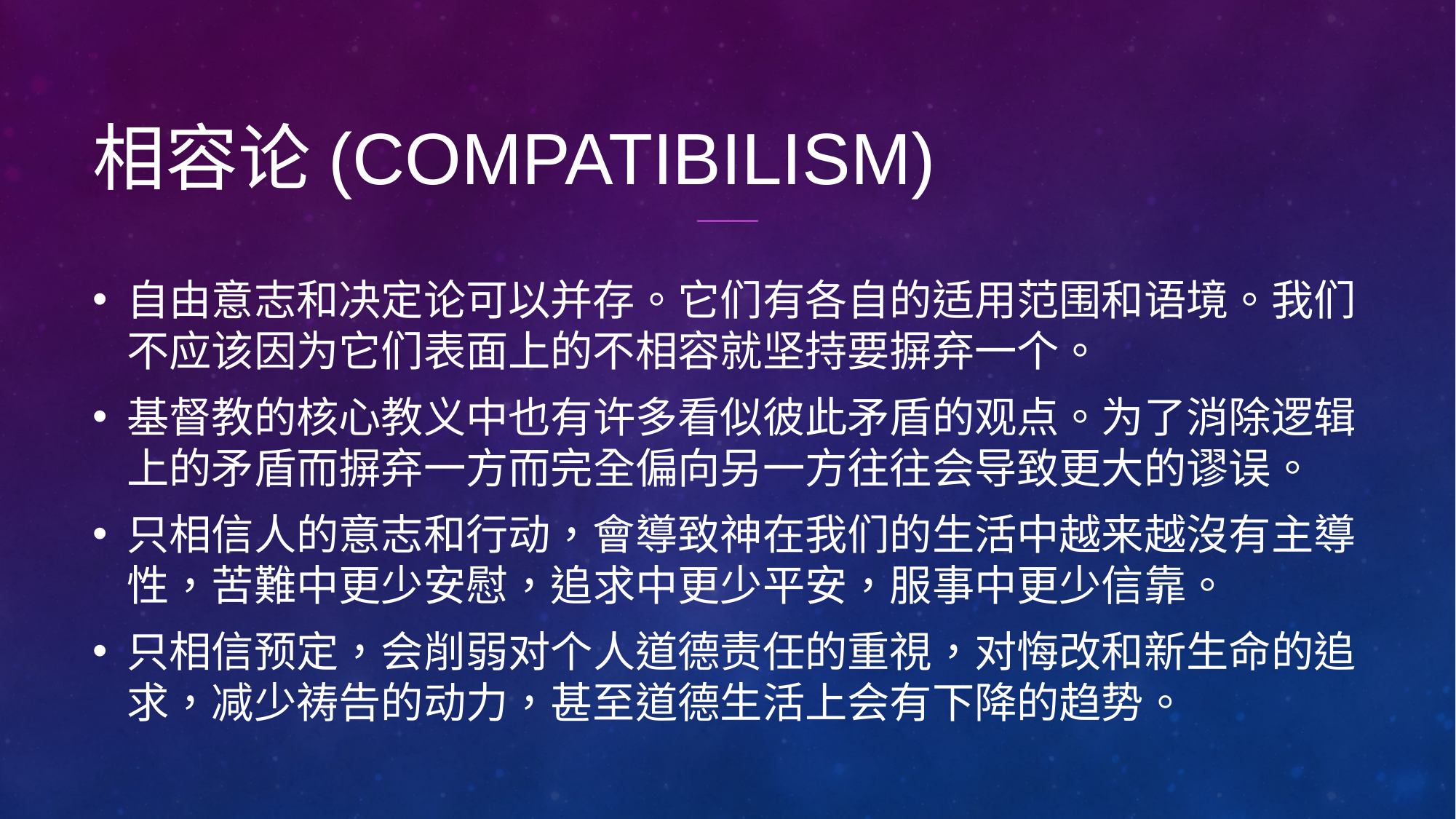

# 相容论(Compatibilism)
自由意志和决定论可以并存。它们有各自的适用范围和语境。我们不应该因为它们表面上的不相容就坚持要摒弃一个。
基督教的核心教义中也有许多看似彼此矛盾的观点。为了消除逻辑上的矛盾而摒弃一方而完全偏向另一方往往会导致更大的谬误。
只相信人的意志和行动，會導致神在我们的生活中越来越沒有主導性，苦難中更少安慰，追求中更少平安，服事中更少信靠。
只相信预定，会削弱对个人道德责任的重視，对悔改和新生命的追求，减少祷告的动力，甚至道德生活上会有下降的趋势。